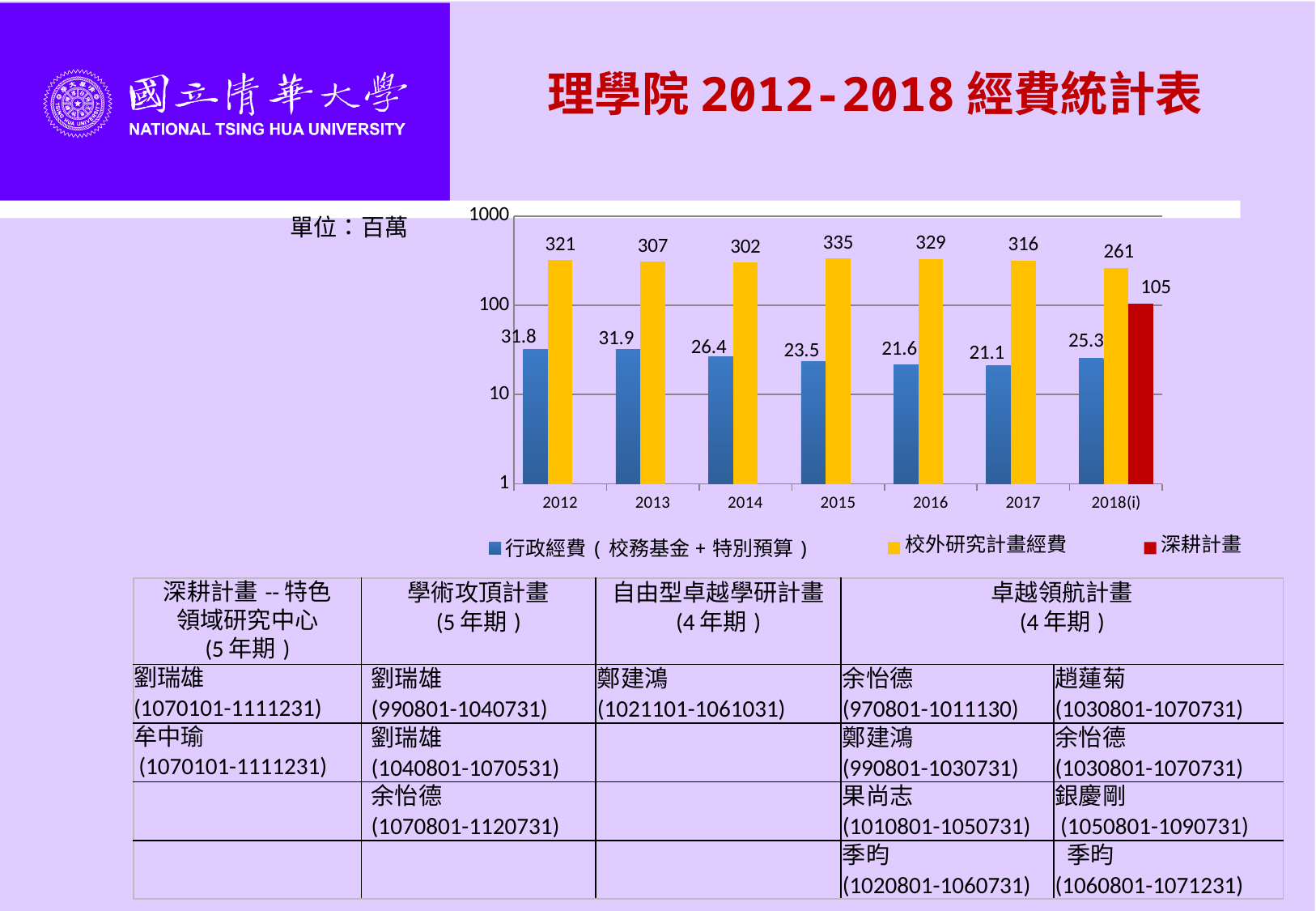

理學院2012-2018經費統計表

### Chart

| Category | 行政經費(校務基金+特別預算) | 校外研究計畫經費 |  |
|---|---|---|---|
| 2012 | 31.8 | 321.0 | 0.0 |
| 2013 | 31.9 | 307.0 | 0.0 |
| 2014 | 26.4 | 302.0 | 0.0 |
| 2015 | 23.5 | 335.0 | 0.0 |
| 2016 | 21.6 | 329.0 | 0.0 |
| 2017 | 21.1 | 316.0 | 0.0 |
| 2018(i) | 25.3 | 261.0 | 105.0 |
單位：百萬

| 深耕計畫--特色 領域研究中心 (5年期) | 學術攻頂計畫 (5年期) | 自由型卓越學研計畫 (4年期) | 卓越領航計畫 (4年期) |  |
| --- | --- | --- | --- | --- |
| 劉瑞雄 (1070101-1111231) | 劉瑞雄 (990801-1040731) | 鄭建鴻 (1021101-1061031) | 余怡德 (970801-1011130) | 趙蓮菊 (1030801-1070731) |
| 牟中瑜 (1070101-1111231) | 劉瑞雄 (1040801-1070531) |  | 鄭建鴻 (990801-1030731) | 余怡德 (1030801-1070731) |
|  | 余怡德 (1070801-1120731) |  | 果尚志 (1010801-1050731) | 銀慶剛 (1050801-1090731) |
|  |  |  | 季昀 (1020801-1060731) | 季昀  (1060801-1071231) |